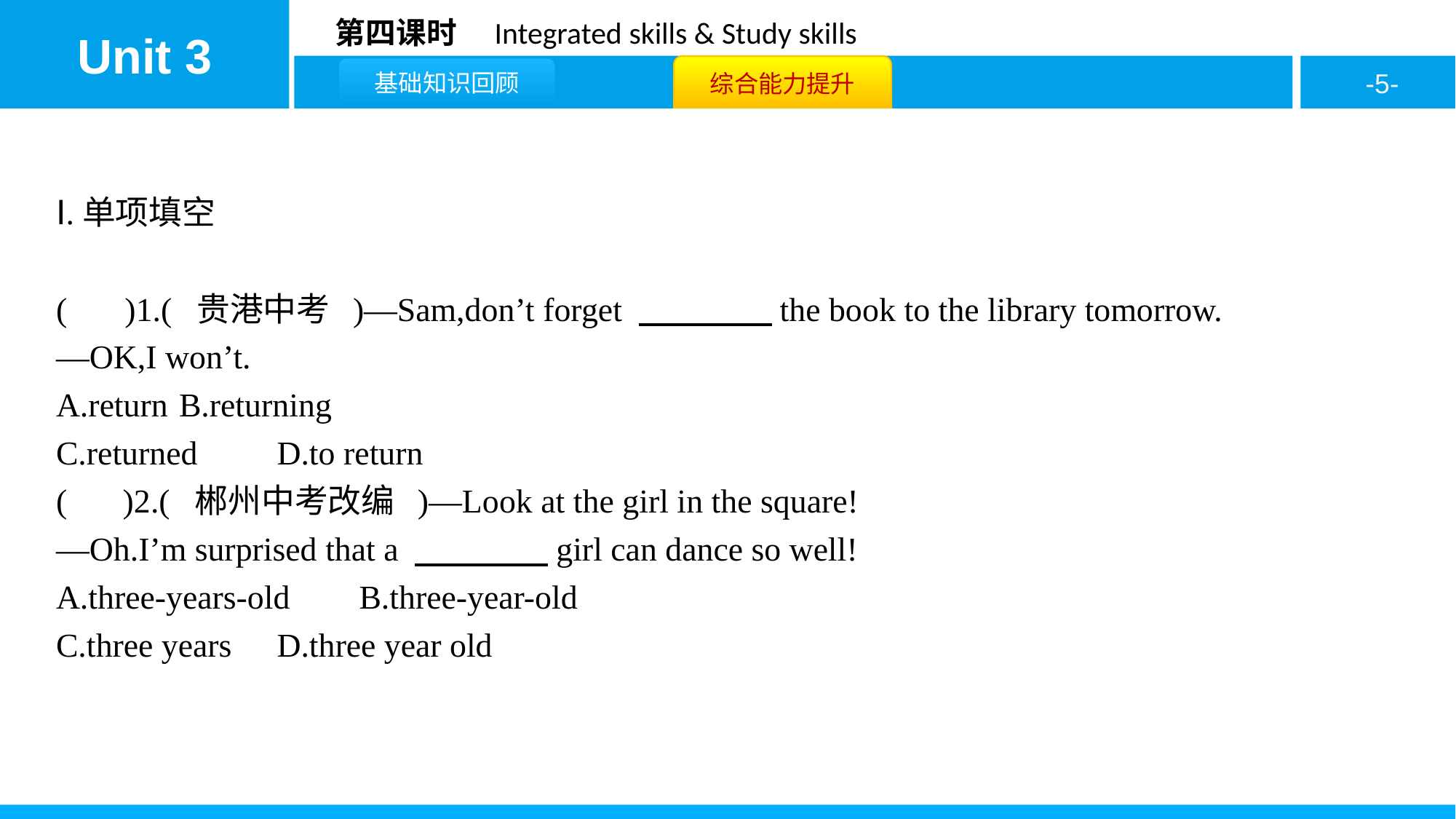

Ⅰ.单项填空

(  D  )1.(  贵港中考  )—Sam,don’t forget 　　　　the book to the library tomorrow.
—OK,I won’t.
A.return	B.returning
C.returned	D.to return
(  B  )2.(  郴州中考改编  )—Look at the girl in the square!
—Oh.I’m surprised that a 　　　　girl can dance so well!
A.three-years-old	B.three-year-old
C.three years	D.three year old